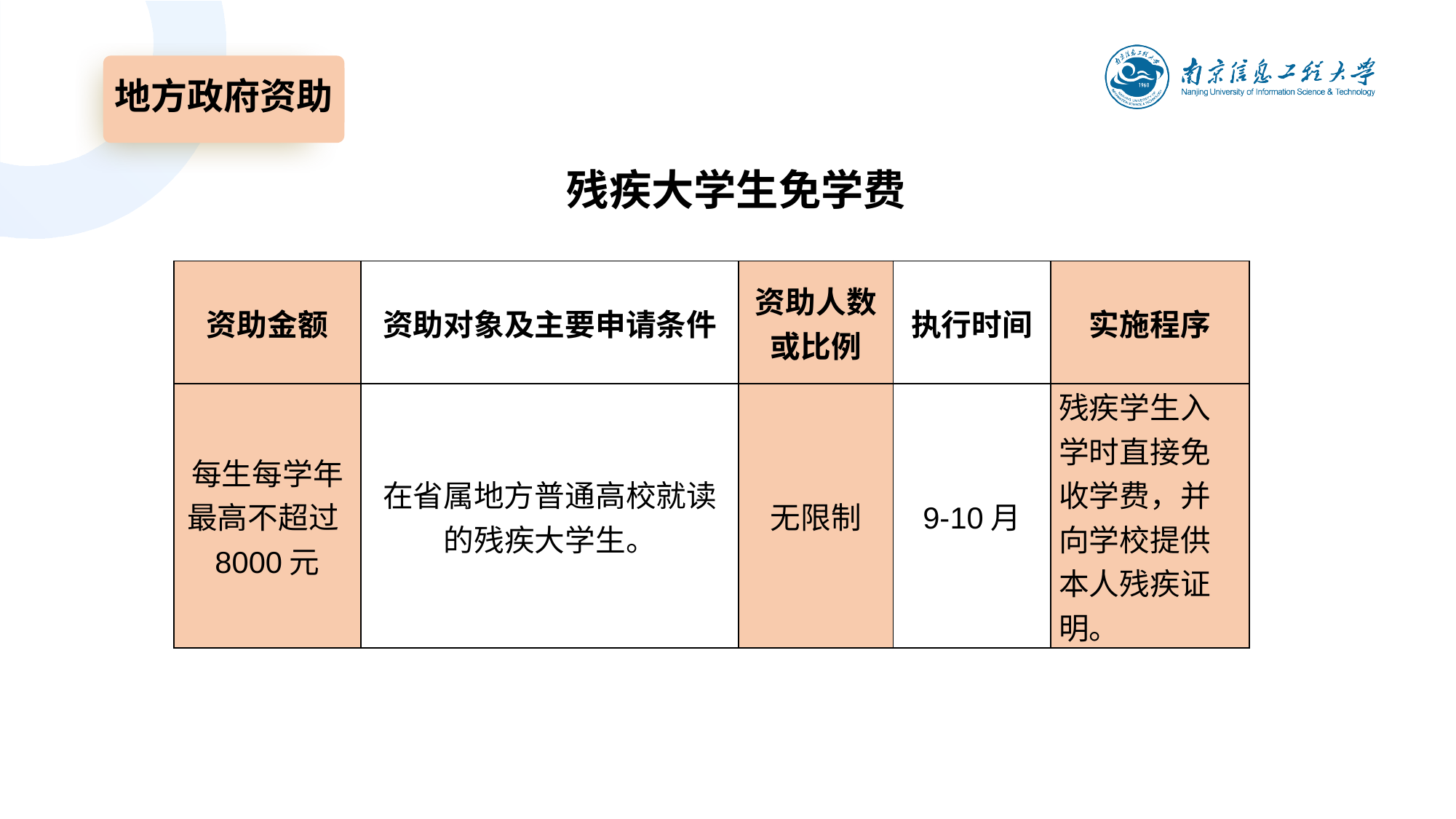

地方政府资助
# 残疾大学生免学费
| 资助金额 | 资助对象及主要申请条件 | 资助人数或比例 | 执行时间 | 实施程序 |
| --- | --- | --- | --- | --- |
| 每生每学年最高不超过8000元 | 在省属地方普通高校就读的残疾大学生。 | 无限制 | 9-10月 | 残疾学生入学时直接免收学费，并向学校提供本人残疾证明。 |